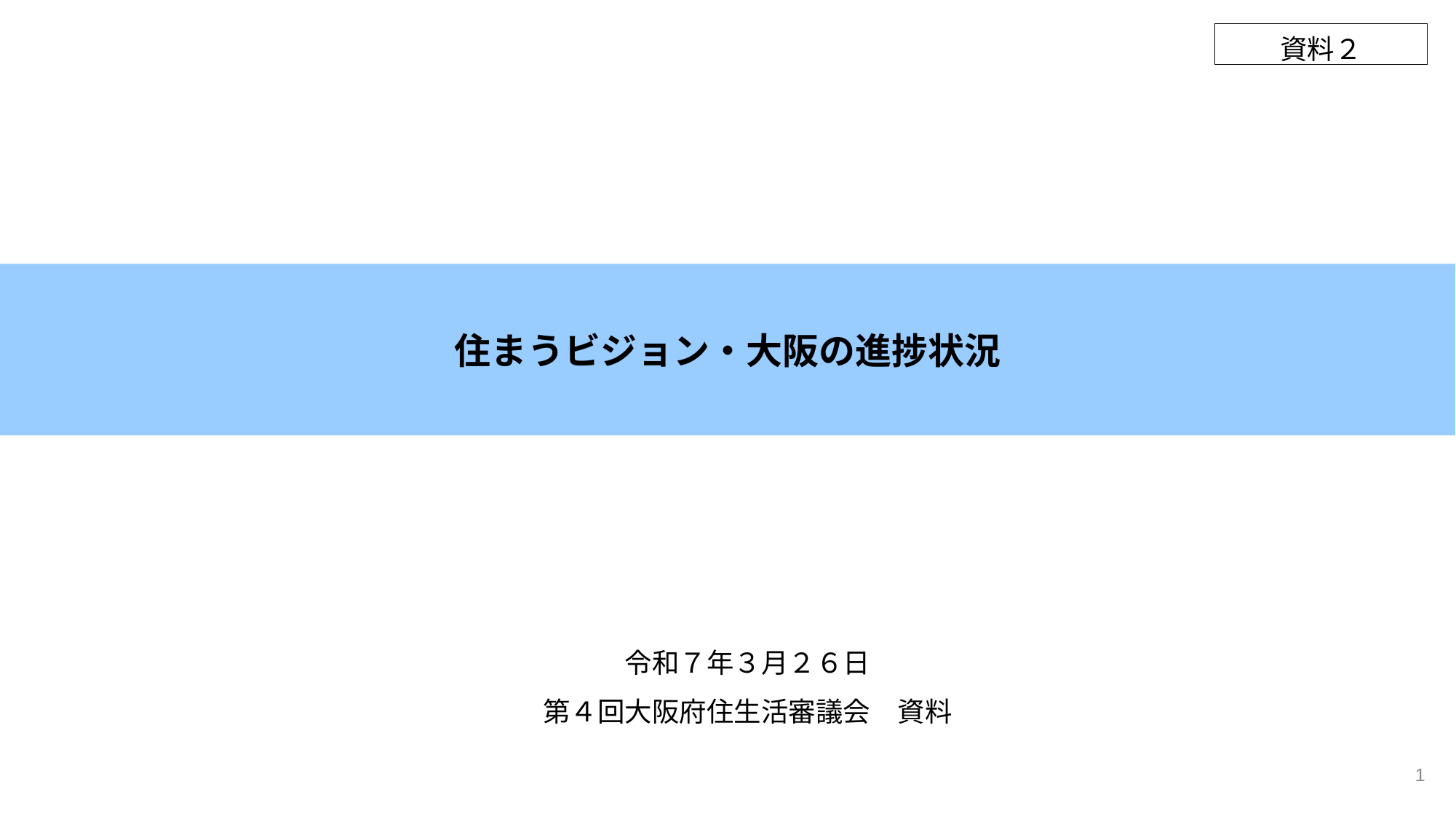

資料２
住まうビジョン・大阪の進捗状況
令和７年３月２６日
第４回大阪府住生活審議会　資料
1